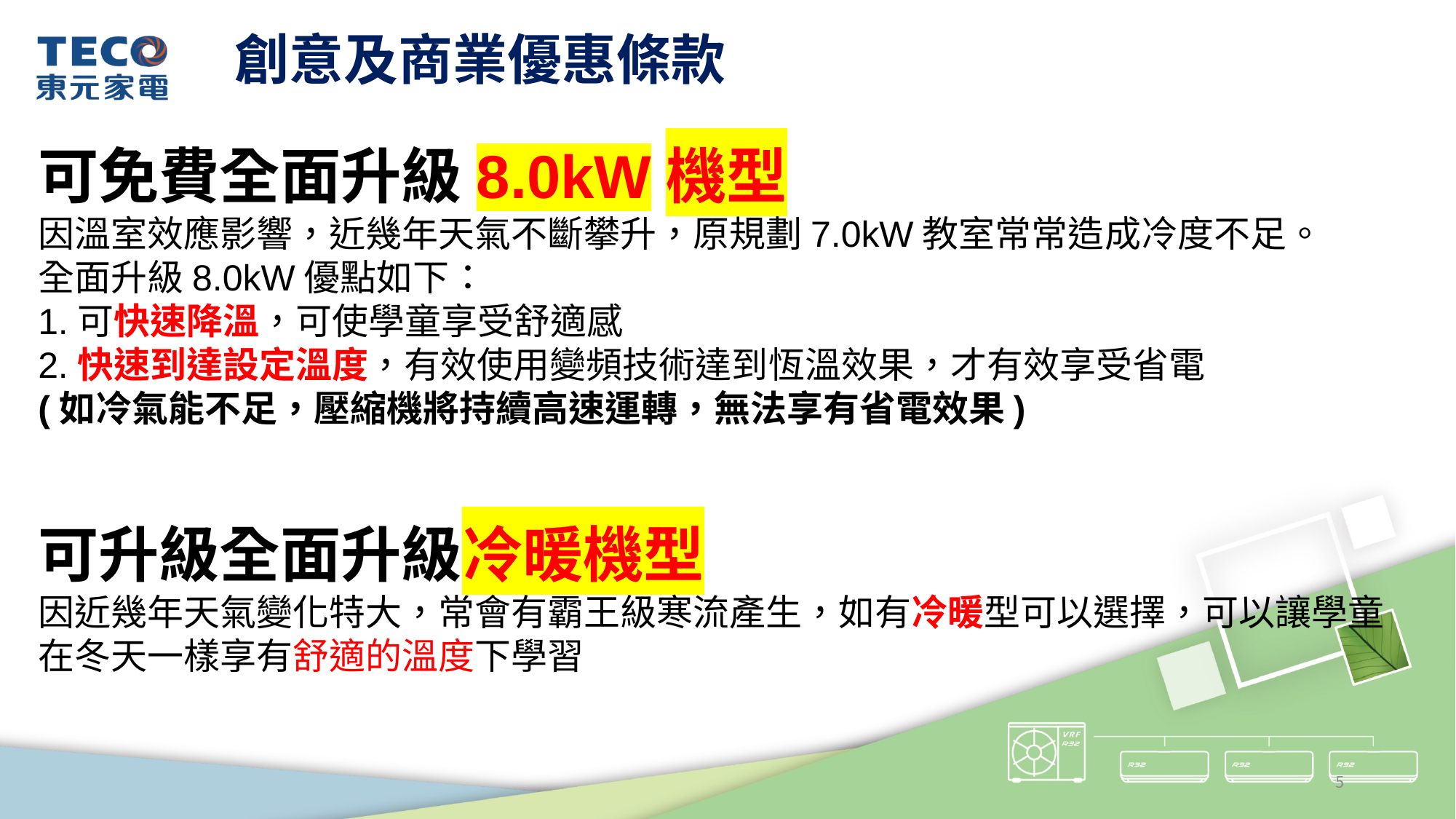

創意及商業優惠條款
可免費全面升級8.0kW機型
因溫室效應影響，近幾年天氣不斷攀升，原規劃7.0kW教室常常造成冷度不足。
全面升級8.0kW優點如下：
1.可快速降溫，可使學童享受舒適感
2.快速到達設定溫度，有效使用變頻技術達到恆溫效果，才有效享受省電
(如冷氣能不足，壓縮機將持續高速運轉，無法享有省電效果)

可升級全面升級冷暖機型
因近幾年天氣變化特大，常會有霸王級寒流產生，如有冷暖型可以選擇，可以讓學童在冬天一樣享有舒適的溫度下學習

5